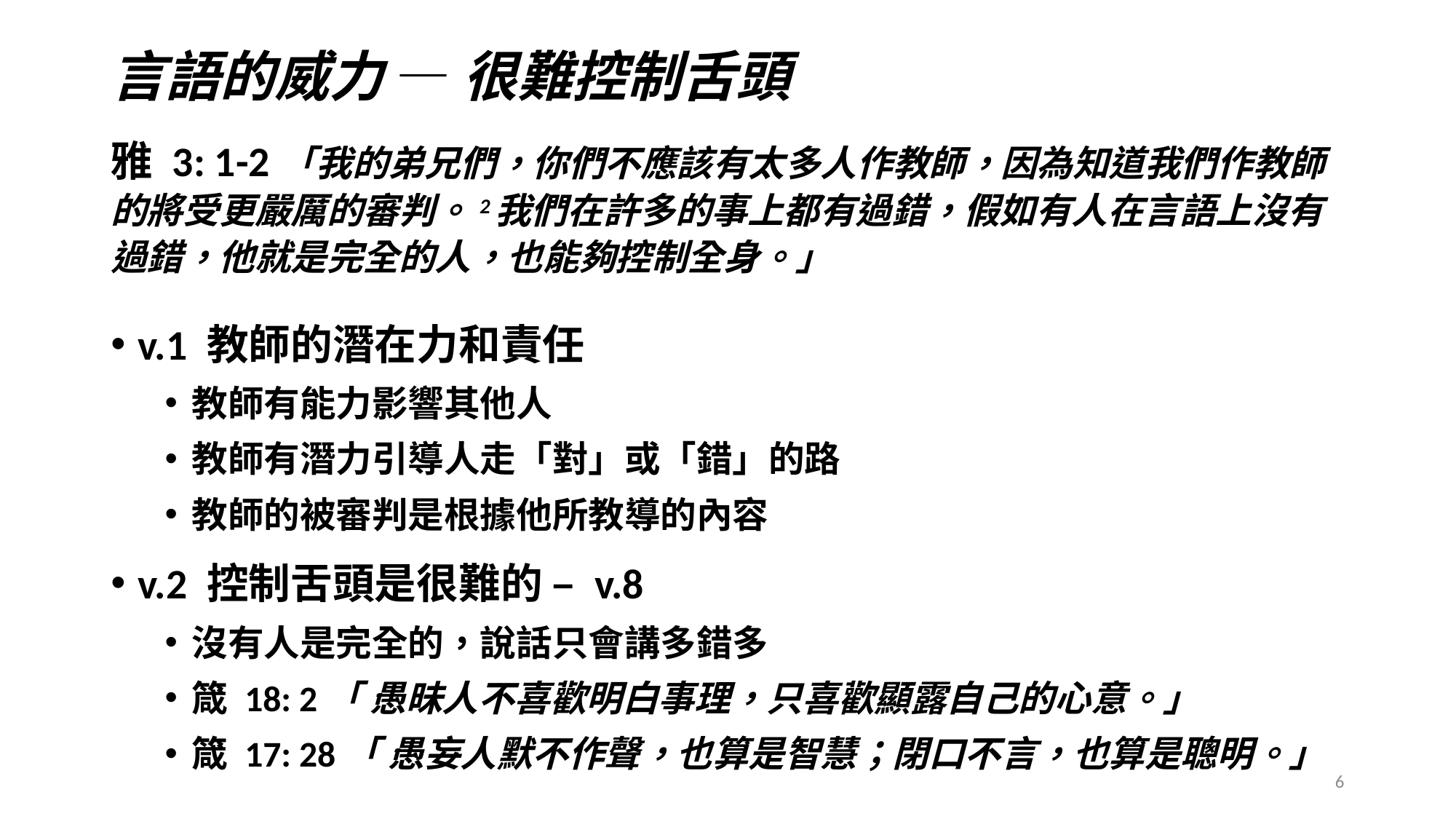

# 言語的威力 — 很難控制舌頭
雅 3: 1-2「我的弟兄們，你們不應該有太多人作教師，因為知道我們作教師的將受更嚴厲的審判。2我們在許多的事上都有過錯，假如有人在言語上沒有過錯，他就是完全的人，也能夠控制全身。」
v.1 教師的潛在力和責任
教師有能力影響其他人
教師有潛力引導人走「對」或「錯」的路
教師的被審判是根據他所教導的內容
v.2 控制舌頭是很難的 – v.8
沒有人是完全的，說話只會講多錯多
箴 18: 2「 愚昧人不喜歡明白事理，只喜歡顯露自己的心意。」
箴 17: 28「 愚妄人默不作聲，也算是智慧；閉口不言，也算是聰明。」
6